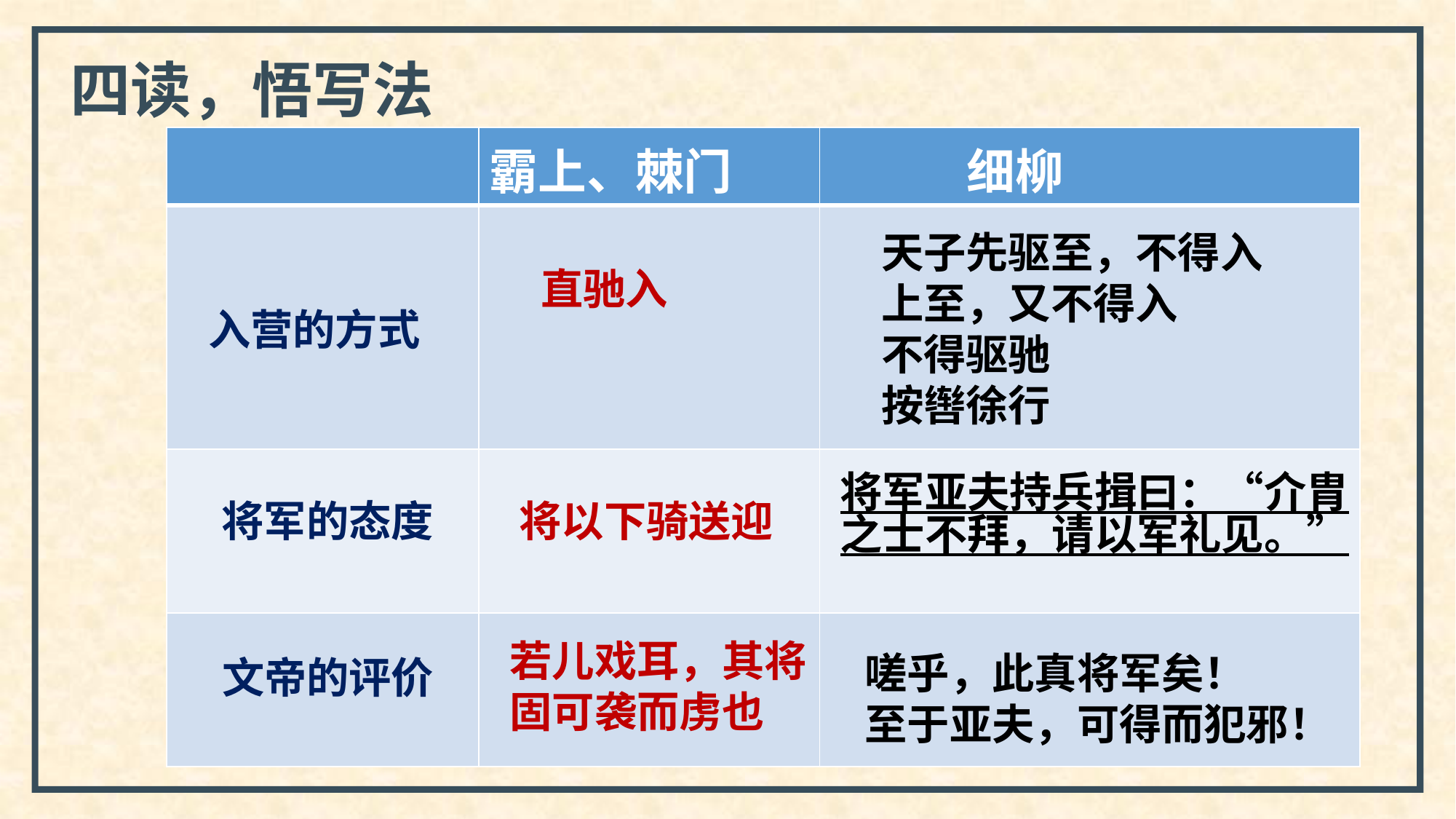

四读，悟写法
|  | 霸上、棘门 | 细柳 |
| --- | --- | --- |
|  |  |  |
|  |  |  |
|  |  |  |
天子先驱至，不得入
上至，又不得入
不得驱驰
按辔徐行
直驰入
入营的方式
将军亚夫持兵揖曰：“介胄之士不拜，请以军礼见。”

将军的态度
将以下骑送迎
若儿戏耳，其将
固可袭而虏也
嗟乎，此真将军矣！
至于亚夫，可得而犯邪！
文帝的评价